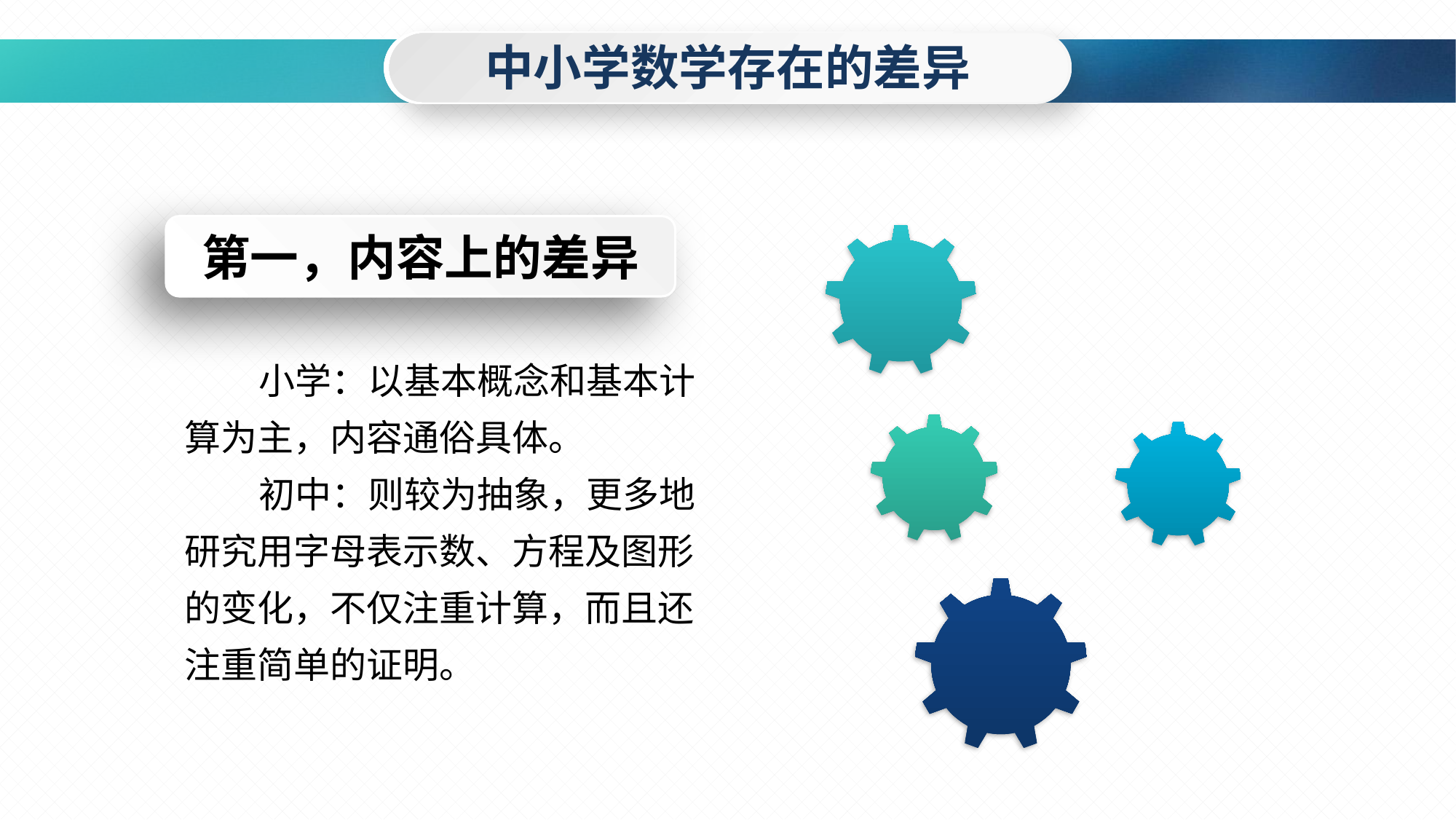

中小学数学存在的差异
第一，内容上的差异

        小学：以基本概念和基本计算为主，内容通俗具体。
        初中：则较为抽象，更多地研究用字母表示数、方程及图形的变化，不仅注重计算，而且还注重简单的证明。